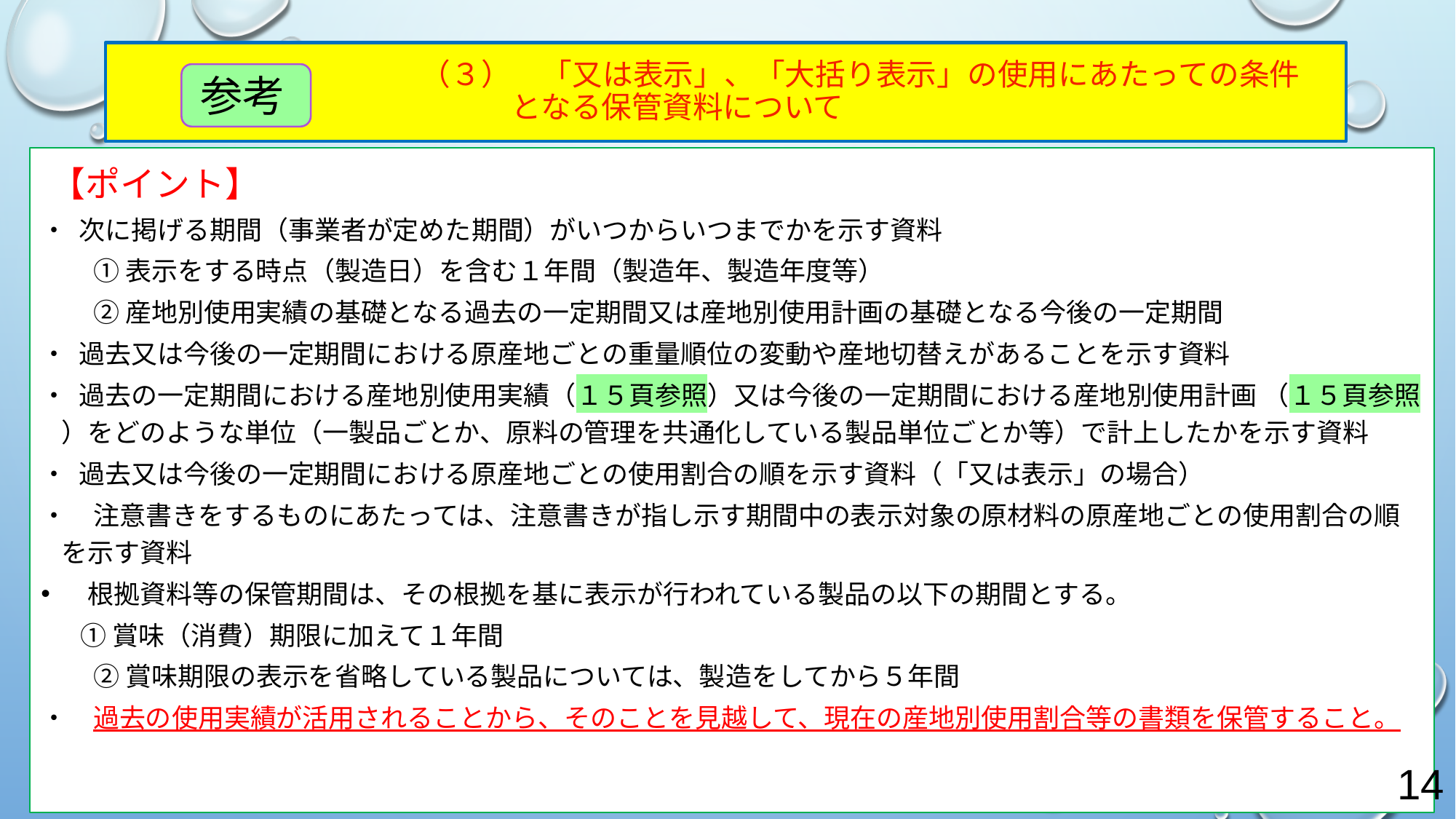

# （３）　「又は表示」、「大括り表示」の使用にあたっての条件 　　　　　　　　　　　　　となる保管資料について
参考

 【ポイント】
・  次に掲げる期間（事業者が定めた期間）がいつからいつまでかを示す資料
　　① 表示をする時点（製造日）を含む１年間（製造年、製造年度等）
　　② 産地別使用実績の基礎となる過去の一定期間又は産地別使用計画の基礎となる今後の一定期間
・  過去又は今後の一定期間における原産地ごとの重量順位の変動や産地切替えがあることを示す資料
・  過去の一定期間における産地別使用実績（１５頁参照）又は今後の一定期間における産地別使用計画 （１５頁参照 ）をどのような単位（一製品ごとか、原料の管理を共通化している製品単位ごとか等）で計上したかを示す資料
・  過去又は今後の一定期間における原産地ごとの使用割合の順を示す資料（「又は表示」の場合）
・　注意書きをするものにあたっては、注意書きが指し示す期間中の表示対象の原材料の原産地ごとの使用割合の順を示す資料
　根拠資料等の保管期間は、その根拠を基に表示が行われている製品の以下の期間とする。
  　① 賞味（消費）期限に加えて１年間
　　② 賞味期限の表示を省略している製品については、製造をしてから５年間
・　過去の使用実績が活用されることから、そのことを見越して、現在の産地別使用割合等の書類を保管すること。
14